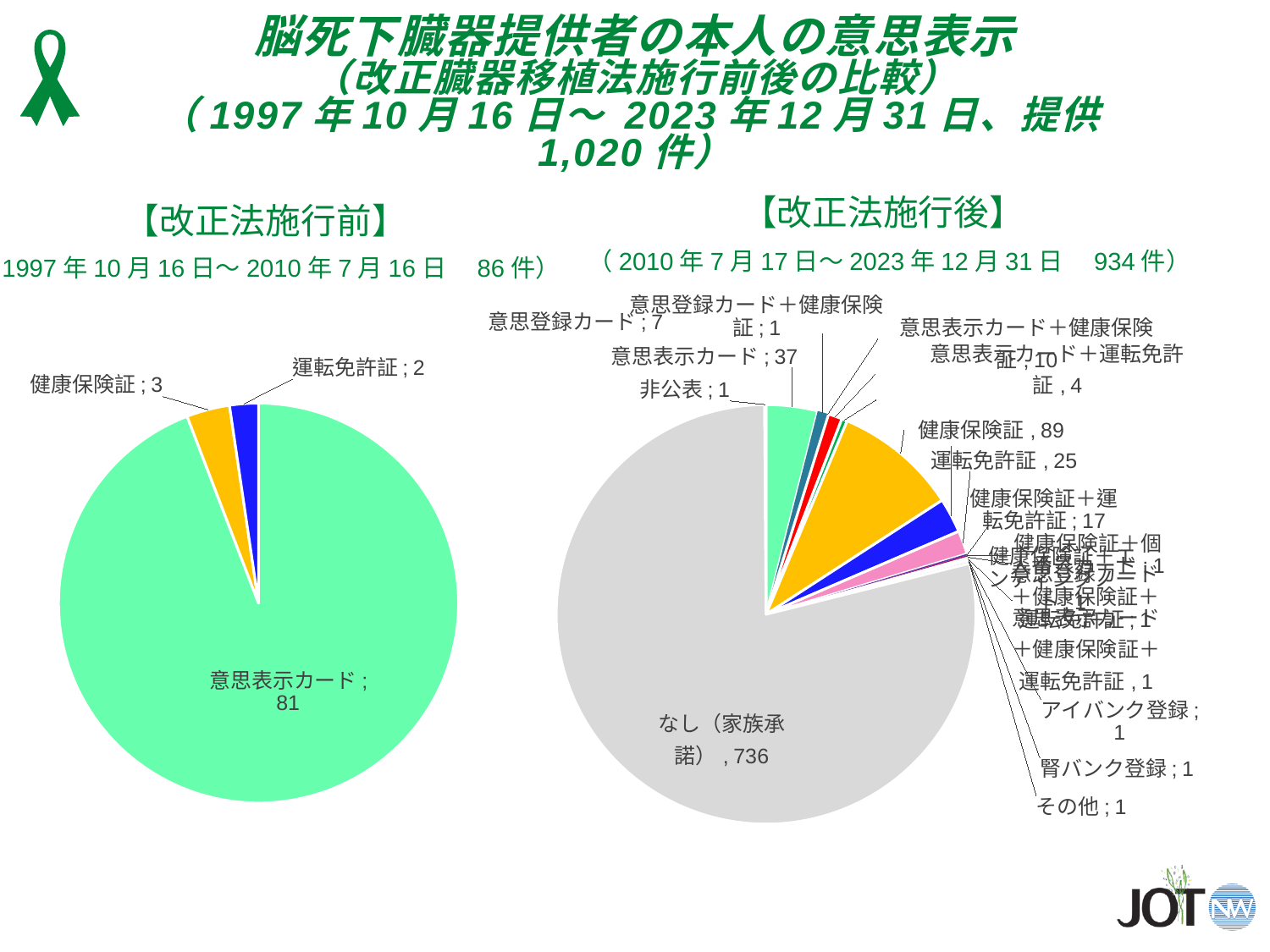

脳死下臓器提供者の本人の意思表示
（改正臓器移植法施行前後の比較）
（1997年10月16日～ 2023年12月31日、提供1,020件）
【改正法施行後】
【改正法施行前】
（2010年7月17日～2023年12月31日　934件）
（1997年10月16日～2010年7月16日　86件）

### Chart

| Category | 本人意思表示 |
|---|---|
| 意思表示カード | 37.0 |
| 意思登録カード | 7.0 |
| 意思登録カード＋健康保険証 | 1.0 |
| 意思表示カード＋健康保険証 | 10.0 |
| 意思表示カード＋運転免許証 | 4.0 |
| 健康保険証 | 89.0 |
| 運転免許証 | 25.0 |
| 健康保険証＋運転免許証 | 17.0 |
| 健康保険証＋エンディングノート | 1.0 |
| 健康保険証＋個人番号カード | 1.0 |
| 意思登録カード＋健康保険証＋運転免許証 | 1.0 |
| 意思表示カード＋健康保険証＋運転免許証 | 1.0 |
| アイバンク登録 | 1.0 |
| 腎バンク登録 | 1.0 |
| その他 | 1.0 |
| なし（家族承諾） | 736.0 |
| 非公表 | 1.0 |

### Chart

| Category | 本人意思表示 |
|---|---|
| 意思表示カード | 81.0 |
| 健康保険証 | 3.0 |
| 運転免許証 | 2.0 |